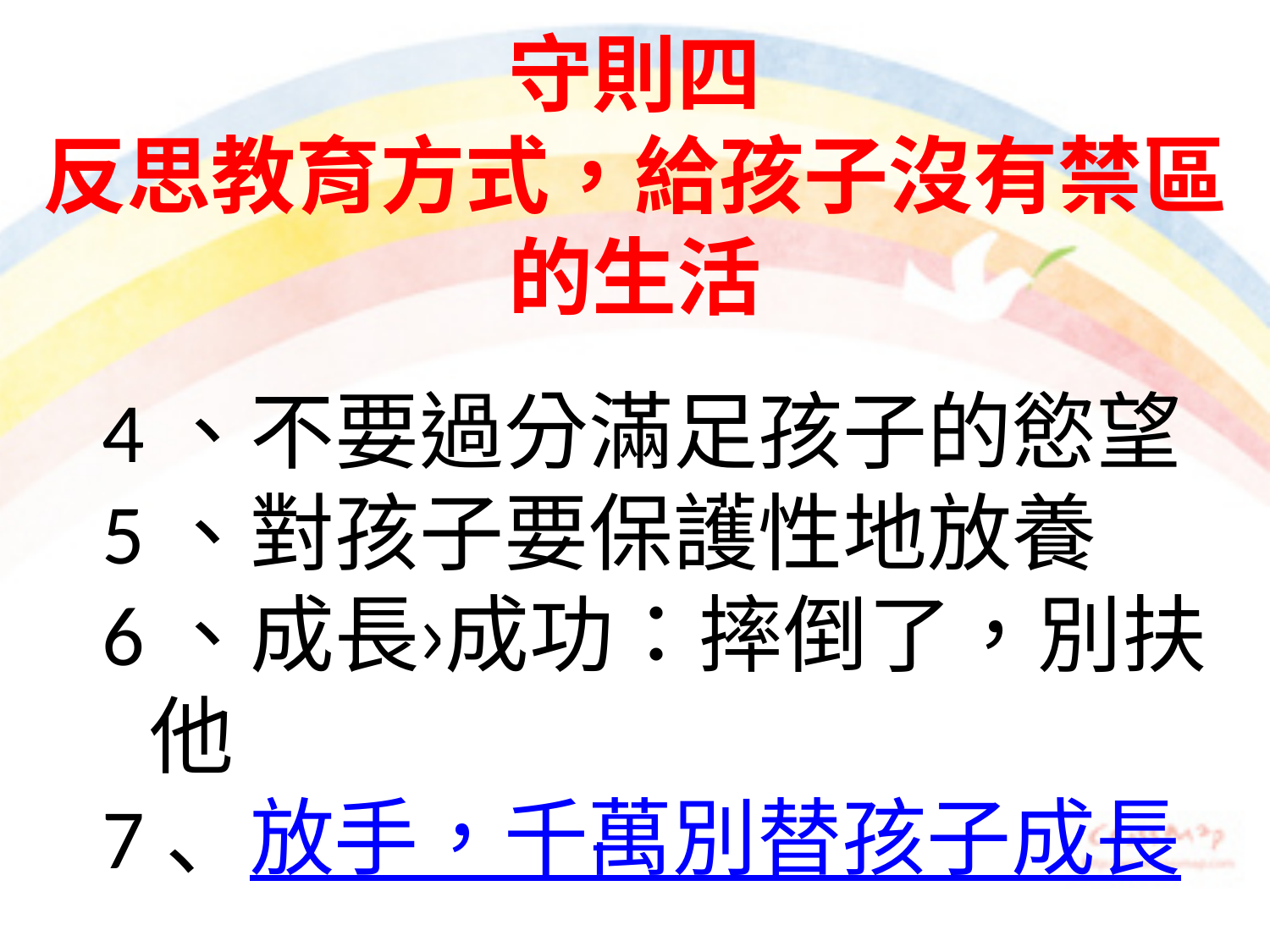

4、不要過分滿足孩子的慾望
5、對孩子要保護性地放養
6、成長›成功：摔倒了，別扶他
7、放手，千萬別替孩子成長

# 守則四 反思教育方式，給孩子沒有禁區的生活